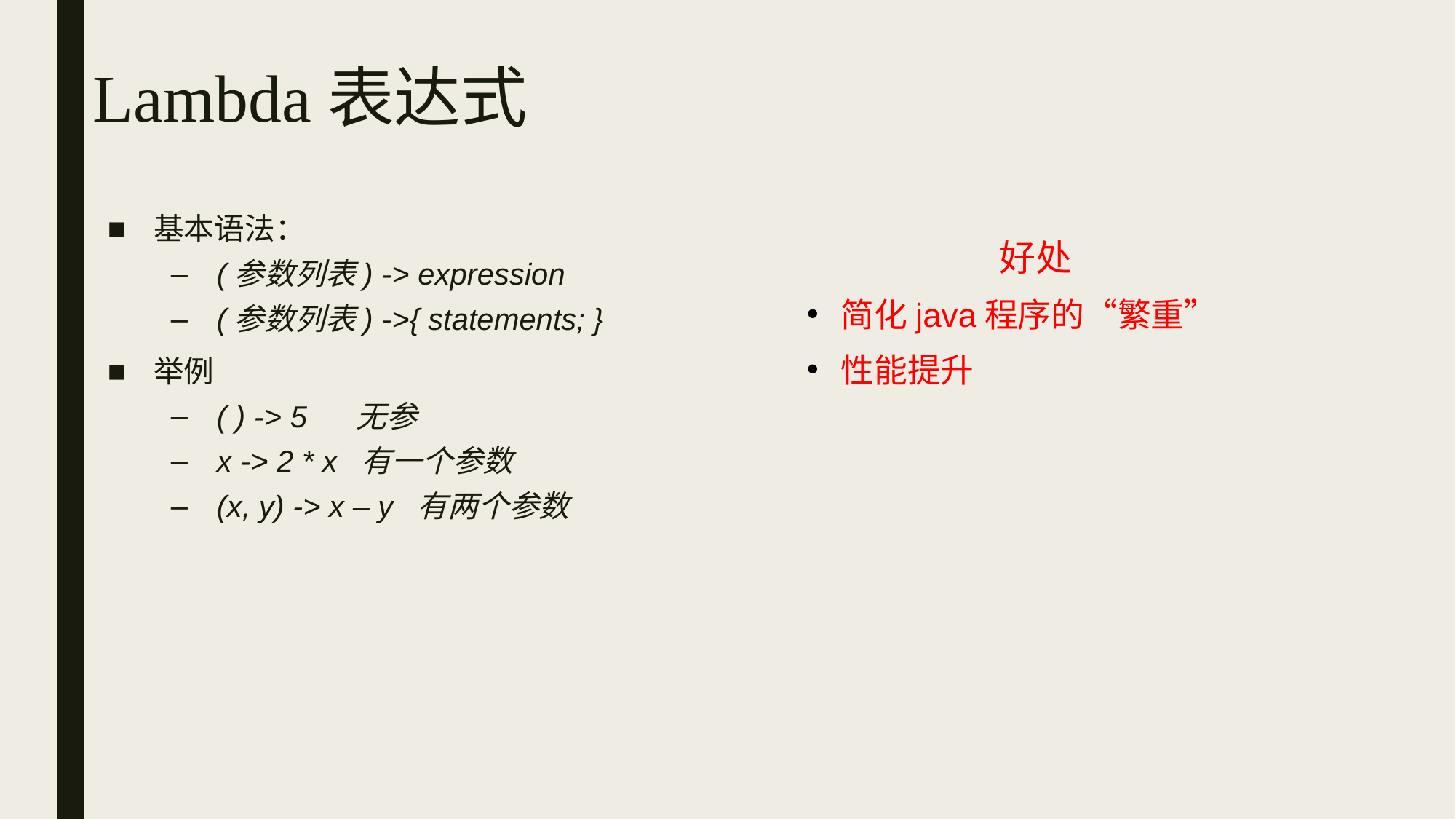

好处
简化java程序的“繁重”
性能提升
# Lambda表达式
基本语法：
(参数列表) -> expression
(参数列表) ->{ statements; }
举例
( ) -> 5     无参
x -> 2 * x  有一个参数
(x, y) -> x – y  有两个参数